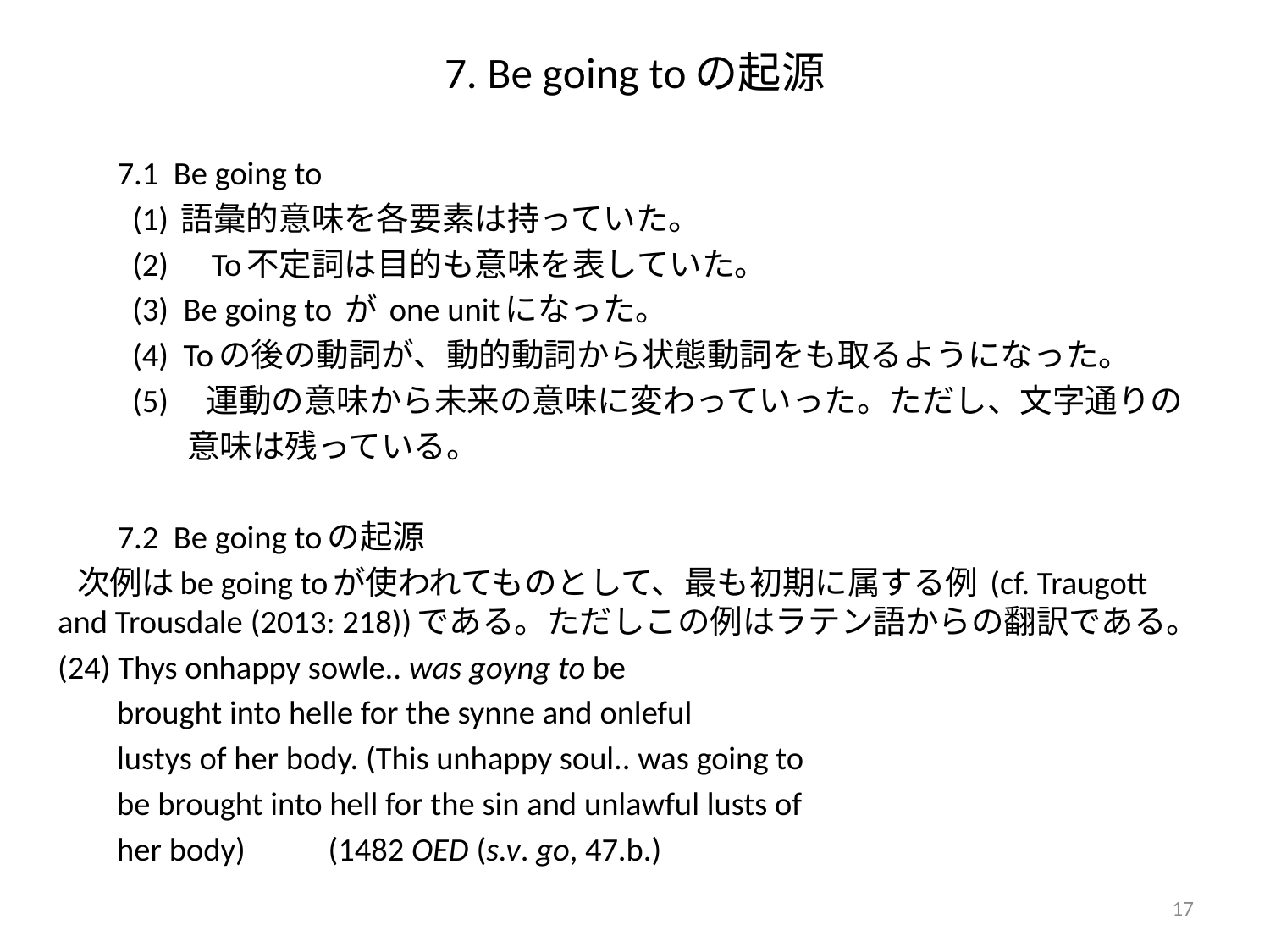

# 7. Be going toの起源
7.1  Be going to
  (1) 語彙的意味を各要素は持っていた。
  (2)　To不定詞は目的も意味を表していた。
  (3)  Be going to が one unitになった。
  (4)  Toの後の動詞が、動的動詞から状態動詞をも取るようになった。
  (5)　運動の意味から未来の意味に変わっていった。ただし、文字通りの
         意味は残っている。

7.2  Be going toの起源
  次例はbe going toが使われてものとして、最も初期に属する例 (cf. Traugott and Trousdale (2013: 218))である。ただしこの例はラテン語からの翻訳である。
(24) Thys onhappy sowle.. was goyng to be
        brought into helle for the synne and onleful
        lustys of her body. (This unhappy soul.. was going to
        be brought into hell for the sin and unlawful lusts of
        her body) 　　(1482 OED (s.v. go, 47.b.)
17